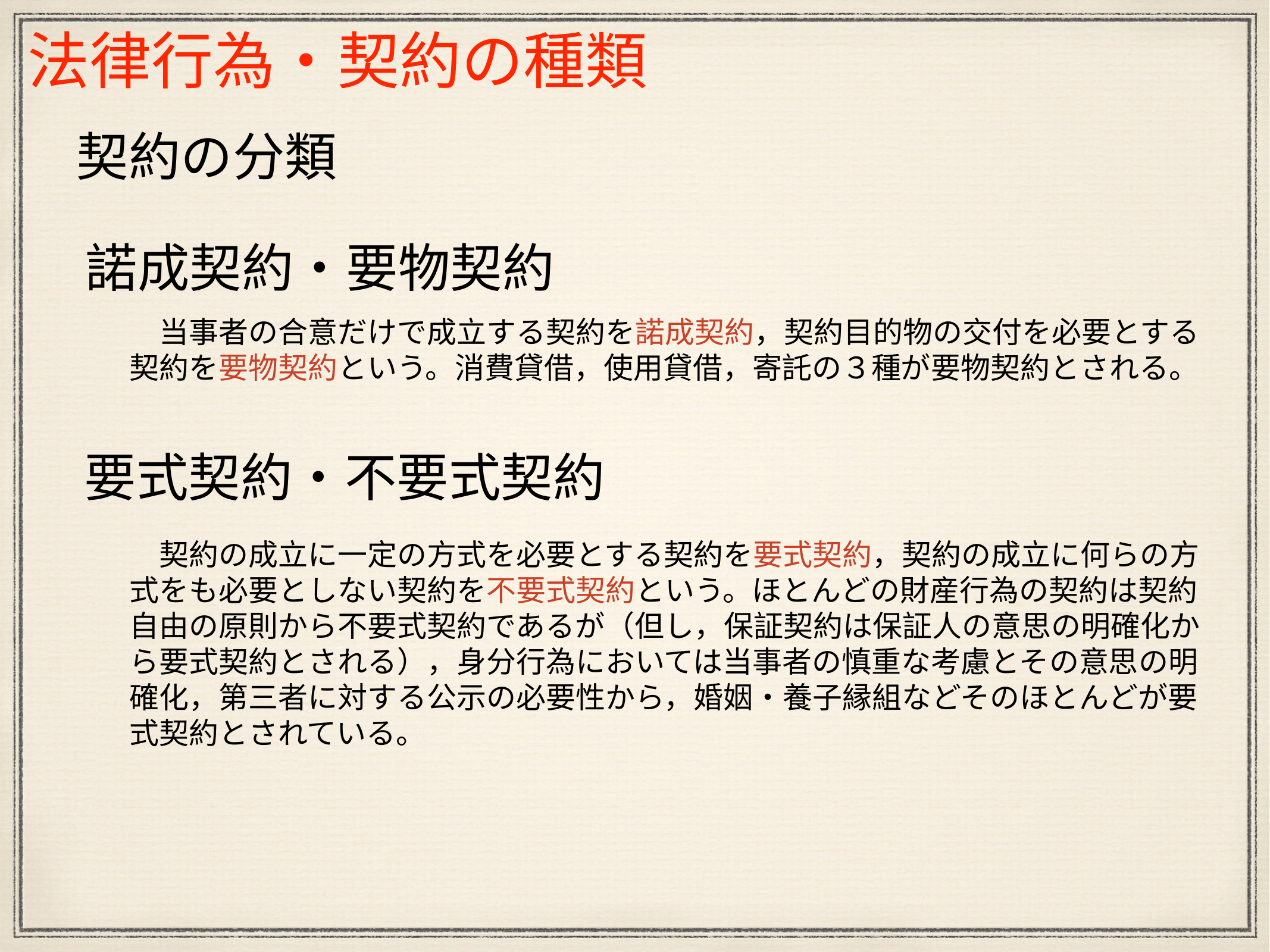

法律行為・契約の種類
契約の分類
諾成契約・要物契約
　当事者の合意だけで成立する契約を諾成契約，契約目的物の交付を必要とする契約を要物契約という。消費貸借，使用貸借，寄託の３種が要物契約とされる。
要式契約・不要式契約
　契約の成立に一定の方式を必要とする契約を要式契約，契約の成立に何らの方式をも必要としない契約を不要式契約という。ほとんどの財産行為の契約は契約自由の原則から不要式契約であるが（但し，保証契約は保証人の意思の明確化から要式契約とされる），身分行為においては当事者の慎重な考慮とその意思の明確化，第三者に対する公示の必要性から，婚姻・養子縁組などそのほとんどが要式契約とされている。